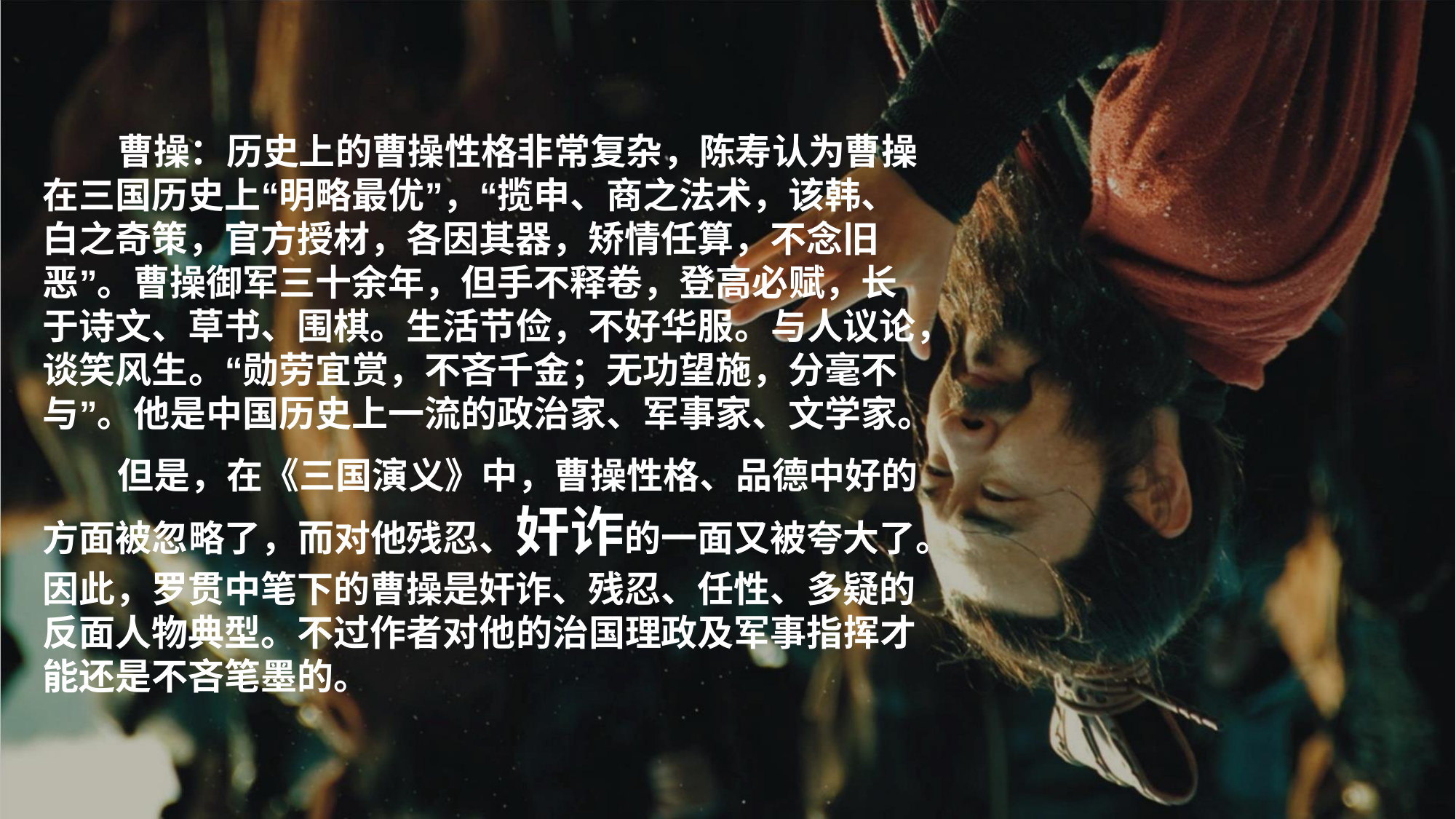

曹操：历史上的曹操性格非常复杂，陈寿认为曹操
在三国历史上“明略最优”，“揽申、商之法术，该韩、
白之奇策，官方授材，各因其器，矫情任算，不念旧
恶”。曹操御军三十余年，但手不释卷，登高必赋，长
于诗文、草书、围棋。生活节俭，不好华服。与人议论，
谈笑风生。“勋劳宜赏，不吝千金；无功望施，分毫不
与”。他是中国历史上一流的政治家、军事家、文学家。
但是，在《三国演义》中，曹操性格、品德中好的
方面被忽略了，而对他残忍、奸诈的一面又被夸大了。
因此，罗贯中笔下的曹操是奸诈、残忍、任性、多疑的
反面人物典型。不过作者对他的治国理政及军事指挥才
能还是不吝笔墨的。